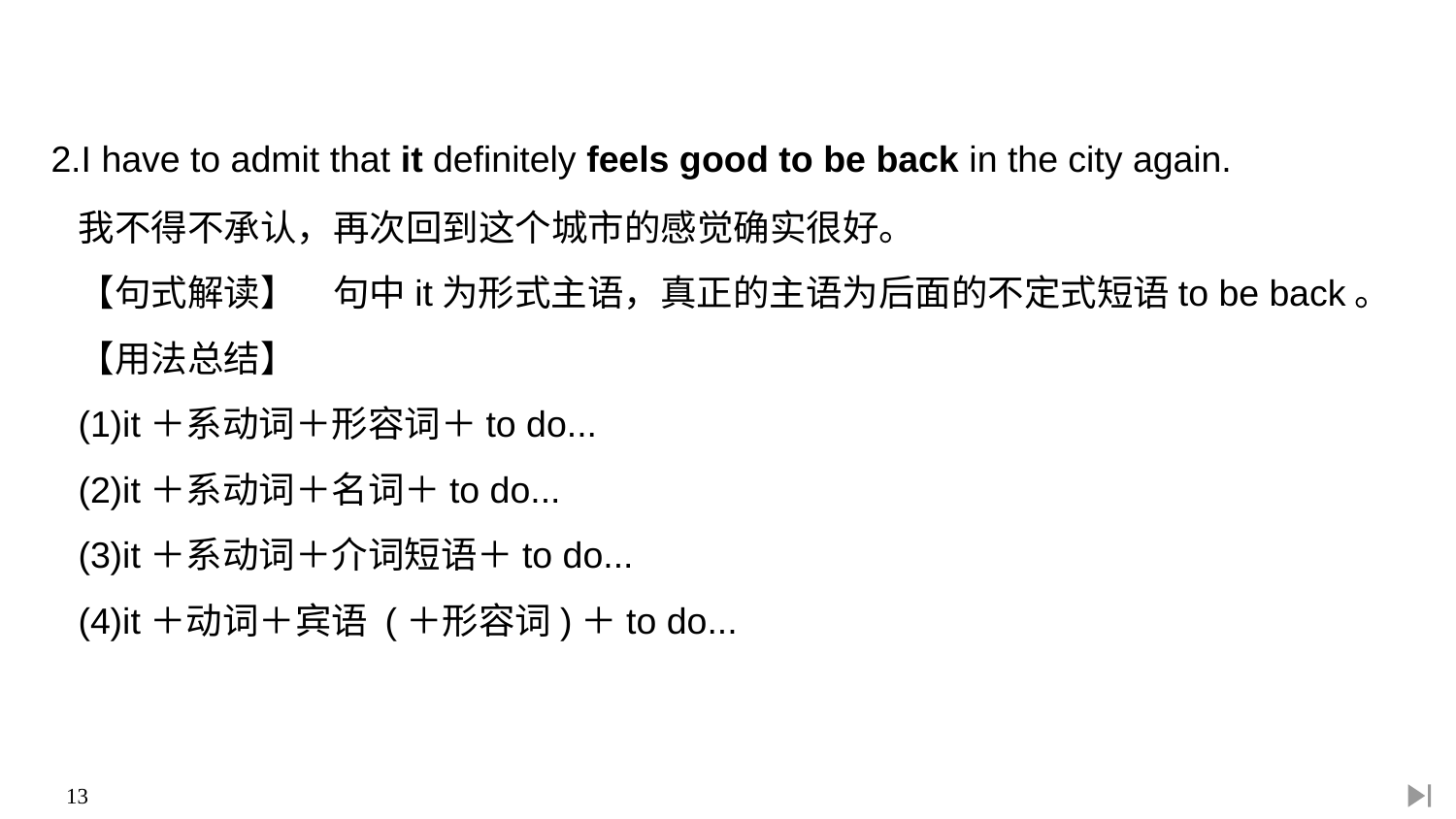

2.I have to admit that it definitely feels good to be back in the city again.
我不得不承认，再次回到这个城市的感觉确实很好。
【句式解读】　句中it为形式主语，真正的主语为后面的不定式短语to be back。
【用法总结】
(1)it＋系动词＋形容词＋to do...
(2)it＋系动词＋名词＋to do...
(3)it＋系动词＋介词短语＋to do...
(4)it＋动词＋宾语 (＋形容词)＋to do...